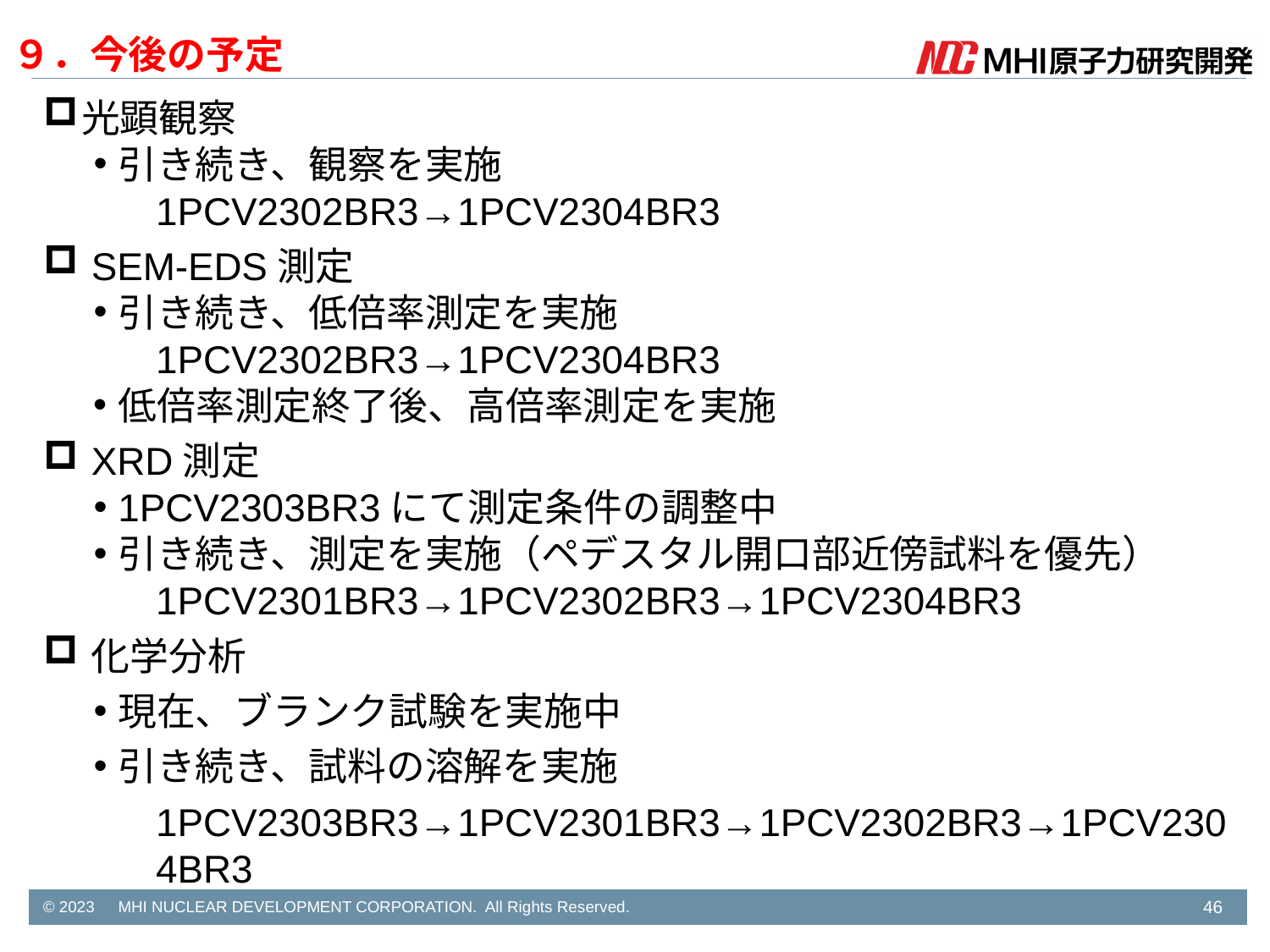

# ９．今後の予定
光顕観察
引き続き、観察を実施
1PCV2302BR3→1PCV2304BR3
SEM-EDS測定
引き続き、低倍率測定を実施
1PCV2302BR3→1PCV2304BR3
低倍率測定終了後、高倍率測定を実施
XRD測定
1PCV2303BR3にて測定条件の調整中
引き続き、測定を実施（ペデスタル開口部近傍試料を優先）
1PCV2301BR3→1PCV2302BR3→1PCV2304BR3
化学分析
現在、ブランク試験を実施中
引き続き、試料の溶解を実施
1PCV2303BR3→1PCV2301BR3→1PCV2302BR3→1PCV2304BR3